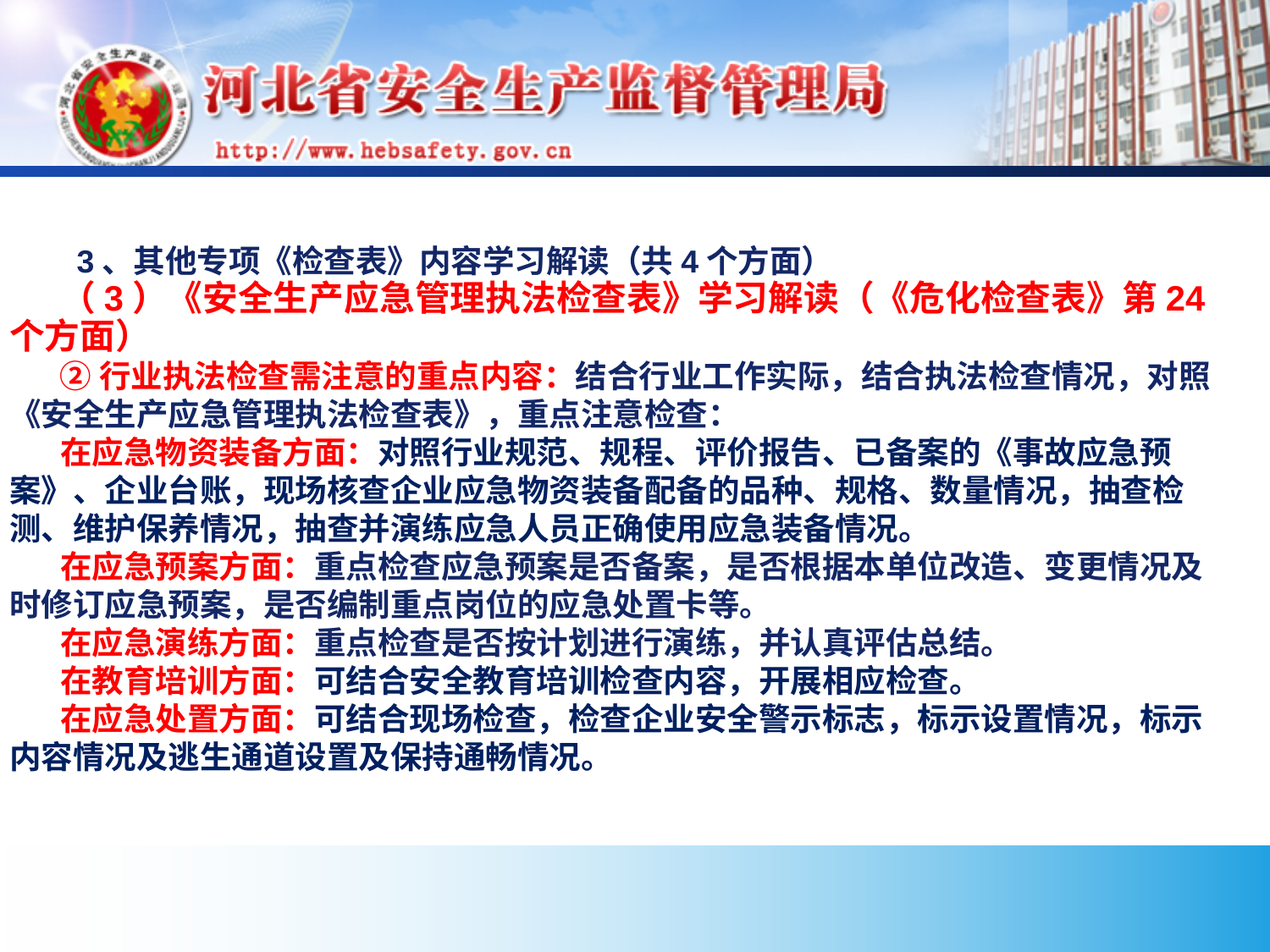

#
       3、其他专项《检查表》内容学习解读（共4个方面）
      （3）《安全生产应急管理执法检查表》学习解读（《危化检查表》第24个方面）
       ②行业执法检查需注意的重点内容：结合行业工作实际，结合执法检查情况，对照《安全生产应急管理执法检查表》，重点注意检查：
      在应急物资装备方面：对照行业规范、规程、评价报告、已备案的《事故应急预案》、企业台账，现场核查企业应急物资装备配备的品种、规格、数量情况，抽查检测、维护保养情况，抽查并演练应急人员正确使用应急装备情况。
      在应急预案方面：重点检查应急预案是否备案，是否根据本单位改造、变更情况及时修订应急预案，是否编制重点岗位的应急处置卡等。
      在应急演练方面：重点检查是否按计划进行演练，并认真评估总结。
      在教育培训方面：可结合安全教育培训检查内容，开展相应检查。
      在应急处置方面：可结合现场检查，检查企业安全警示标志，标示设置情况，标示内容情况及逃生通道设置及保持通畅情况。